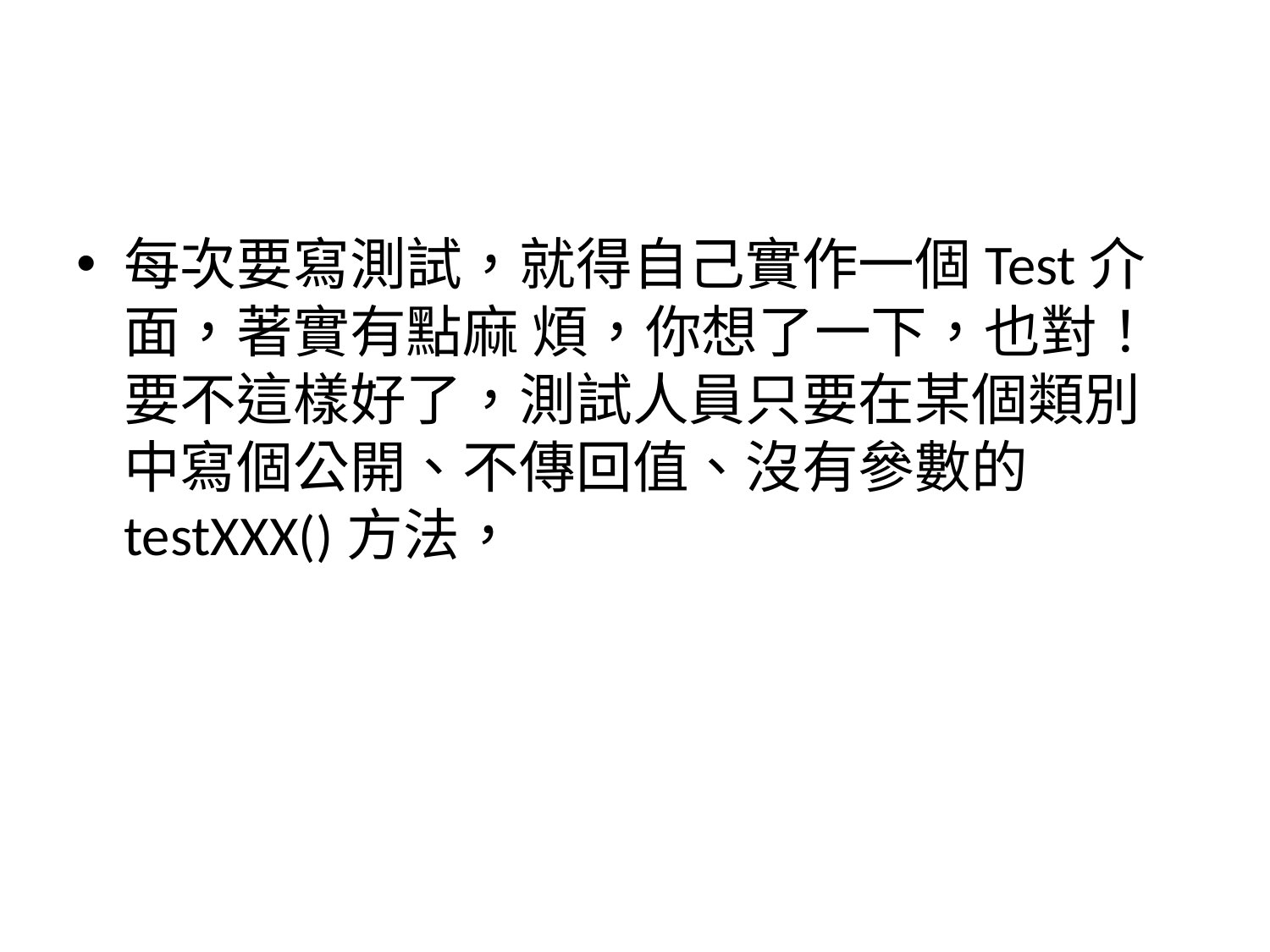

#
每次要寫測試，就得自己實作一個Test介面，著實有點麻 煩，你想了一下，也對！要不這樣好了，測試人員只要在某個類別中寫個公開、不傳回值、沒有參數的testXXX()方法，